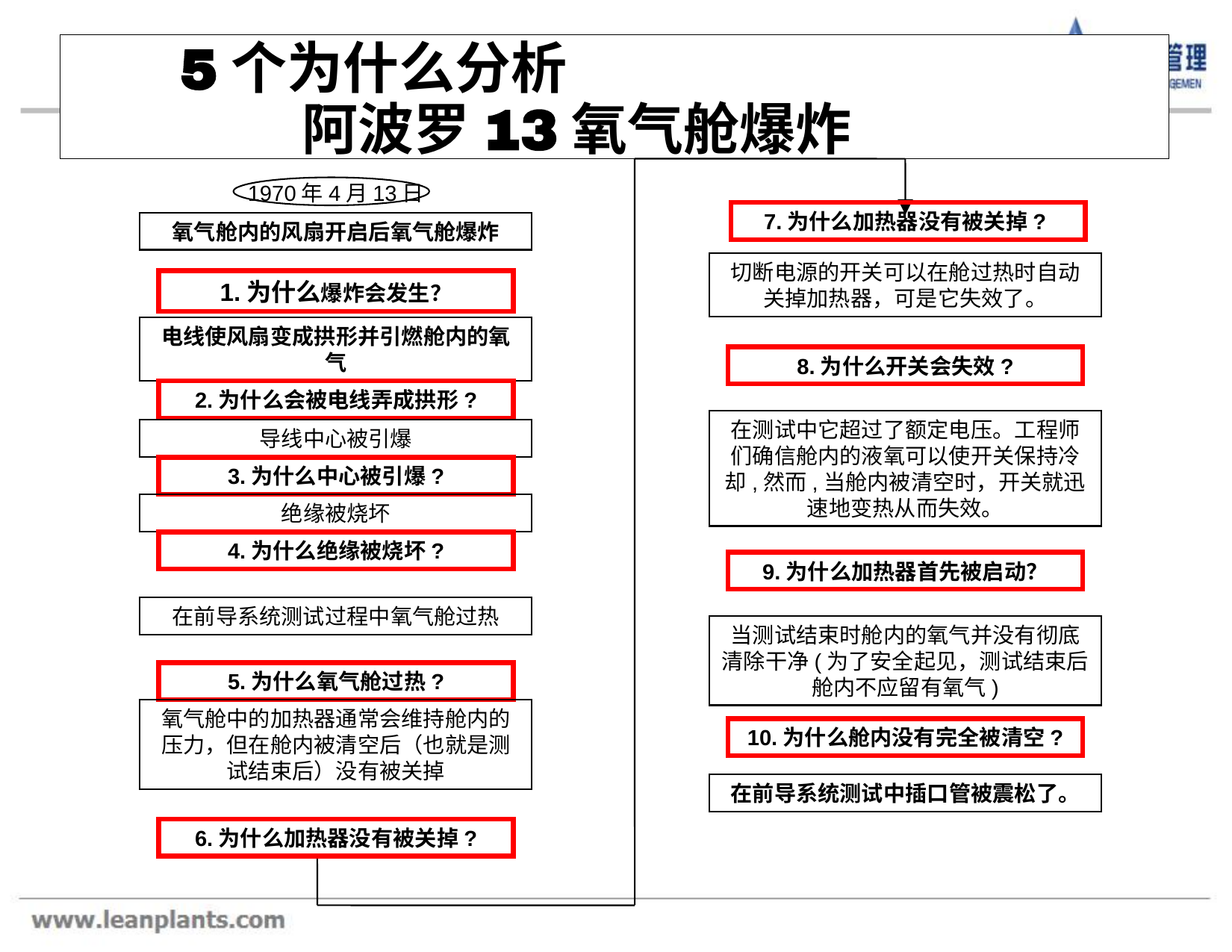

# 5个为什么分析 阿波罗13氧气舱爆炸

1970年4月13日

7.为什么加热器没有被关掉?
氧气舱内的风扇开启后氧气舱爆炸
切断电源的开关可以在舱过热时自动关掉加热器，可是它失效了。
1.为什么爆炸会发生？
电线使风扇变成拱形并引燃舱内的氧气
8.为什么开关会失效?
2.为什么会被电线弄成拱形?
在测试中它超过了额定电压。工程师们确信舱内的液氧可以使开关保持冷却,然而,当舱内被清空时，开关就迅速地变热从而失效。
导线中心被引爆
3.为什么中心被引爆?
绝缘被烧坏
4.为什么绝缘被烧坏?
9.为什么加热器首先被启动？
在前导系统测试过程中氧气舱过热
当测试结束时舱内的氧气并没有彻底清除干净(为了安全起见，测试结束后舱内不应留有氧气)
5.为什么氧气舱过热?
氧气舱中的加热器通常会维持舱内的压力，但在舱内被清空后（也就是测试结束后）没有被关掉
10.为什么舱内没有完全被清空?
在前导系统测试中插口管被震松了。
6.为什么加热器没有被关掉?